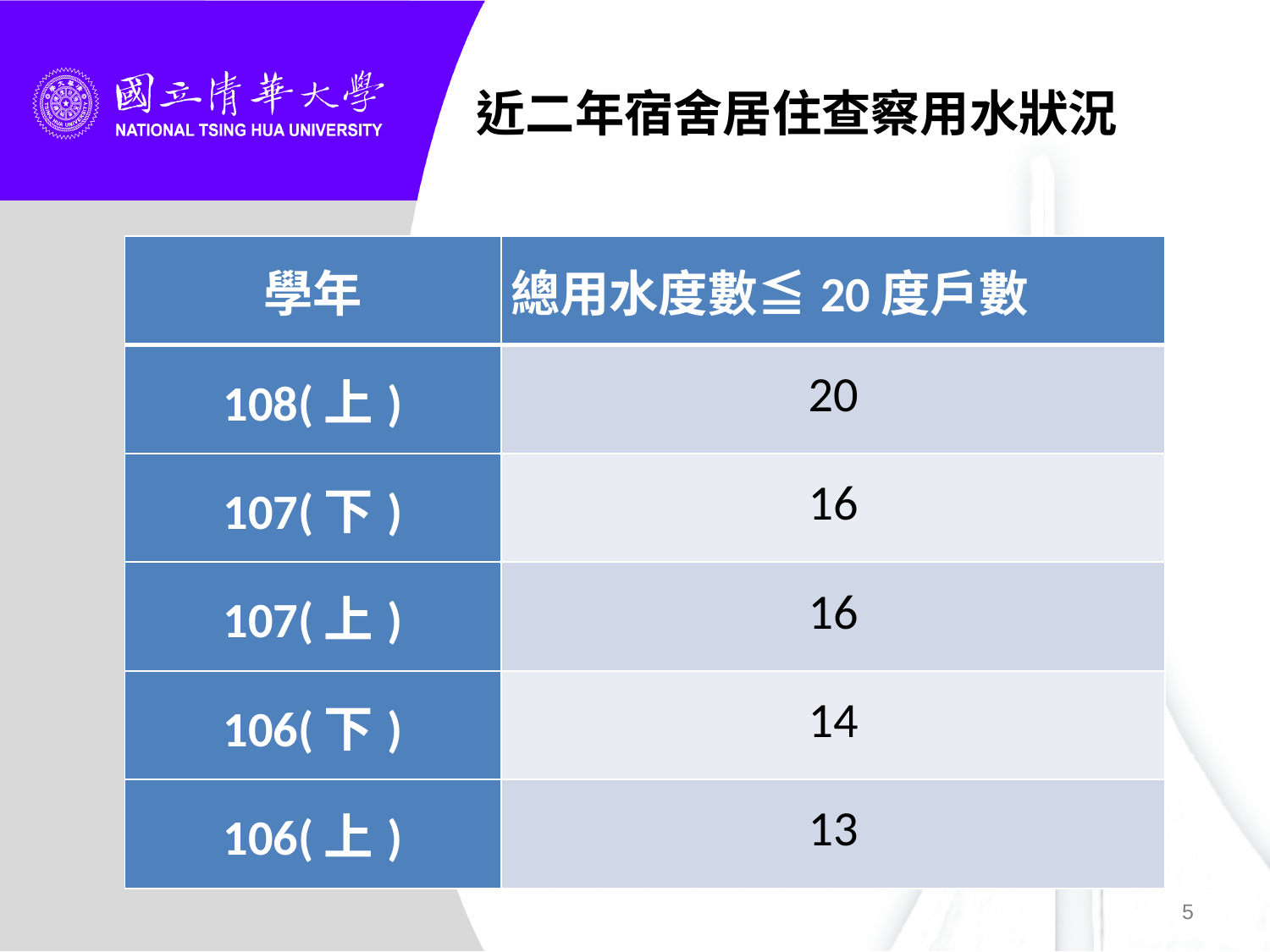

# 近二年宿舍居住查察用水狀況
| 學年 | 總用水度數≦20度戶數 |
| --- | --- |
| 108(上) | 20 |
| 107(下) | 16 |
| 107(上) | 16 |
| 106(下) | 14 |
| 106(上) | 13 |
5